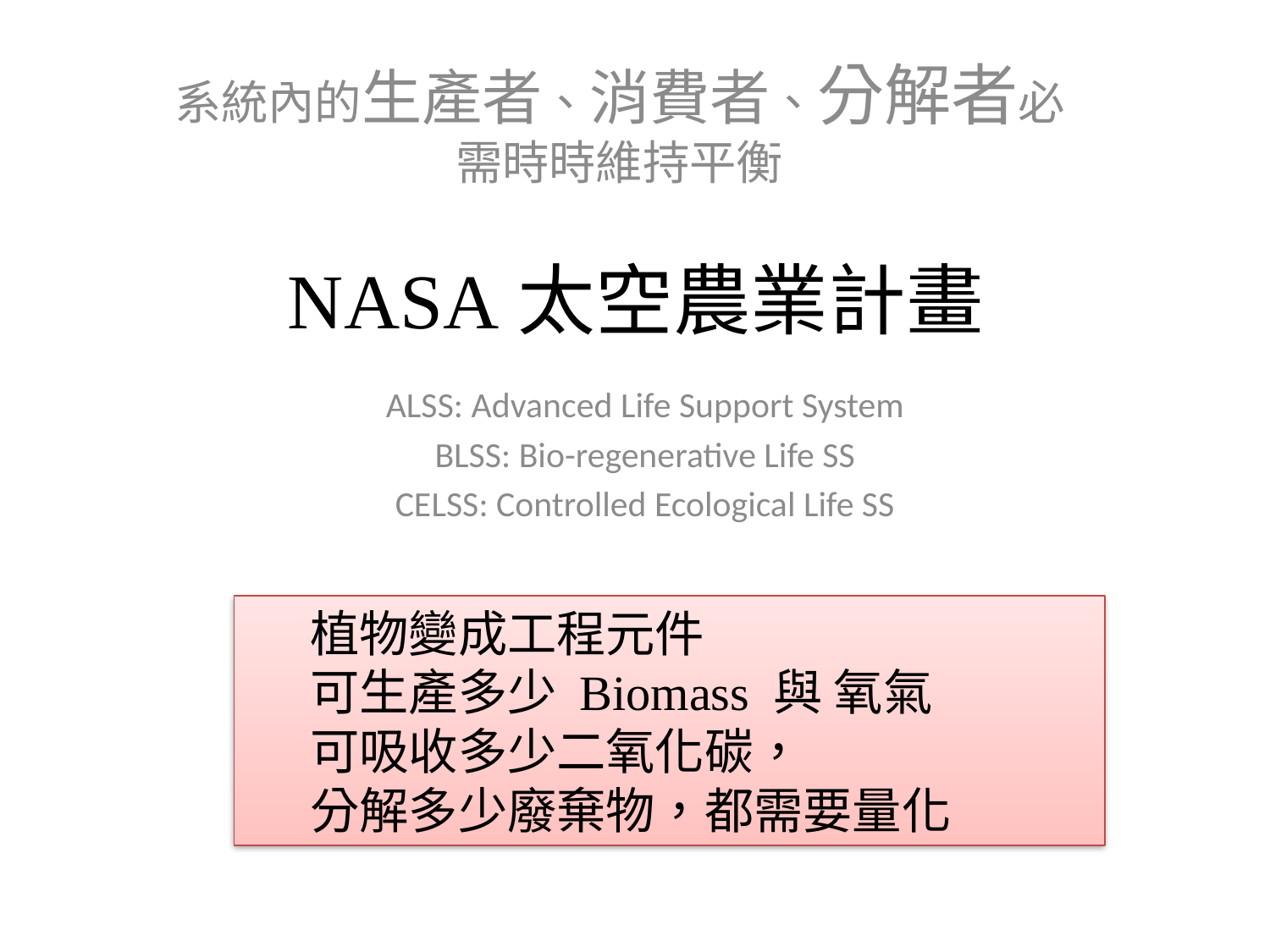

系統內的生產者、消費者、分解者必需時時維持平衡
# NASA太空農業計畫
ALSS: Advanced Life Support System
BLSS: Bio-regenerative Life SS
CELSS: Controlled Ecological Life SS
植物變成工程元件
可生產多少 Biomass 與 氧氣
可吸收多少二氧化碳，
分解多少廢棄物，都需要量化